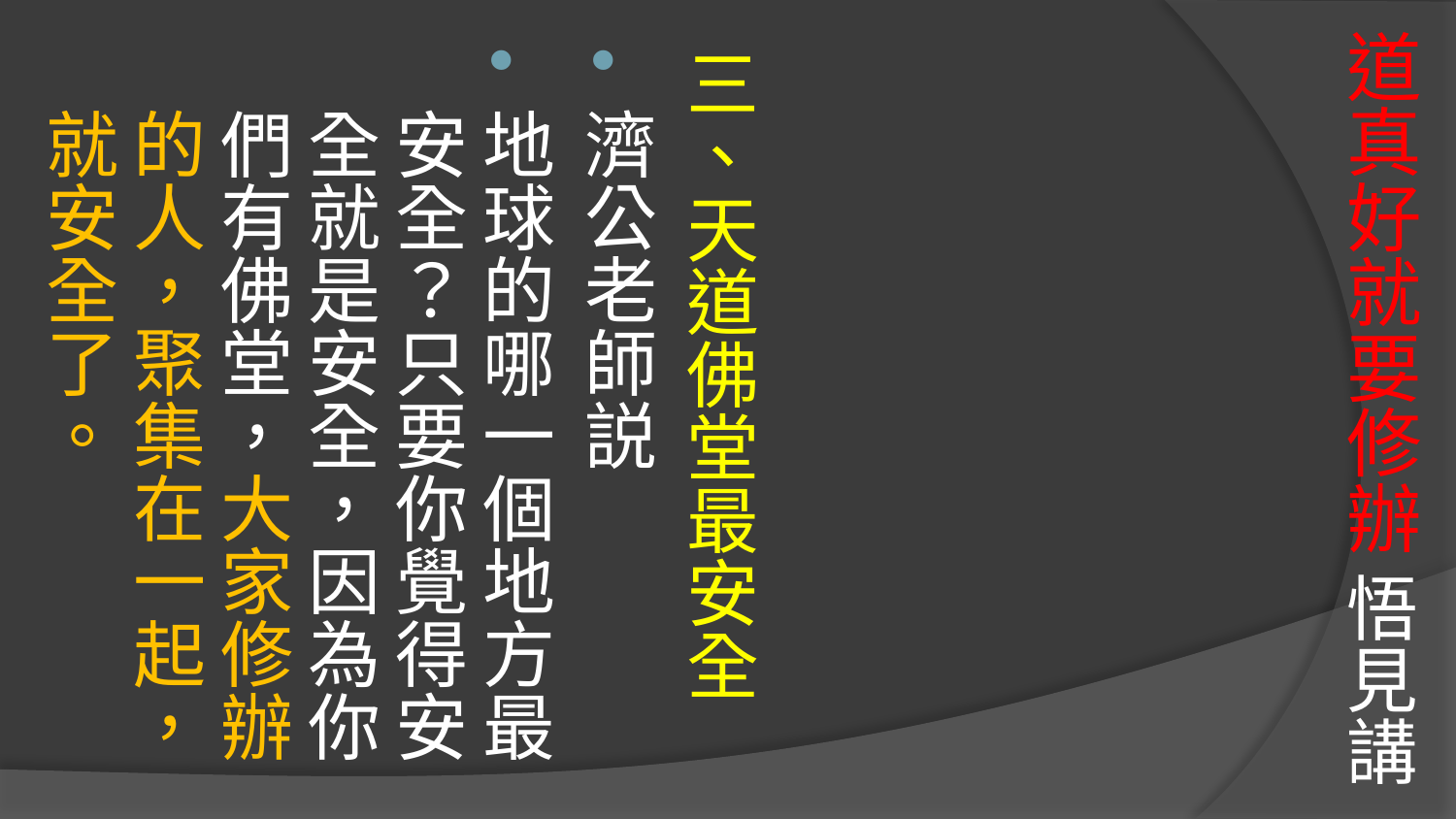

# 道真好就要修辦 悟見講
三、天道佛堂最安全
濟公老師説
地球的哪一個地方最安全？只要你覺得安全就是安全，因為你們有佛堂，大家修辦的人，聚集在一起，就安全了。